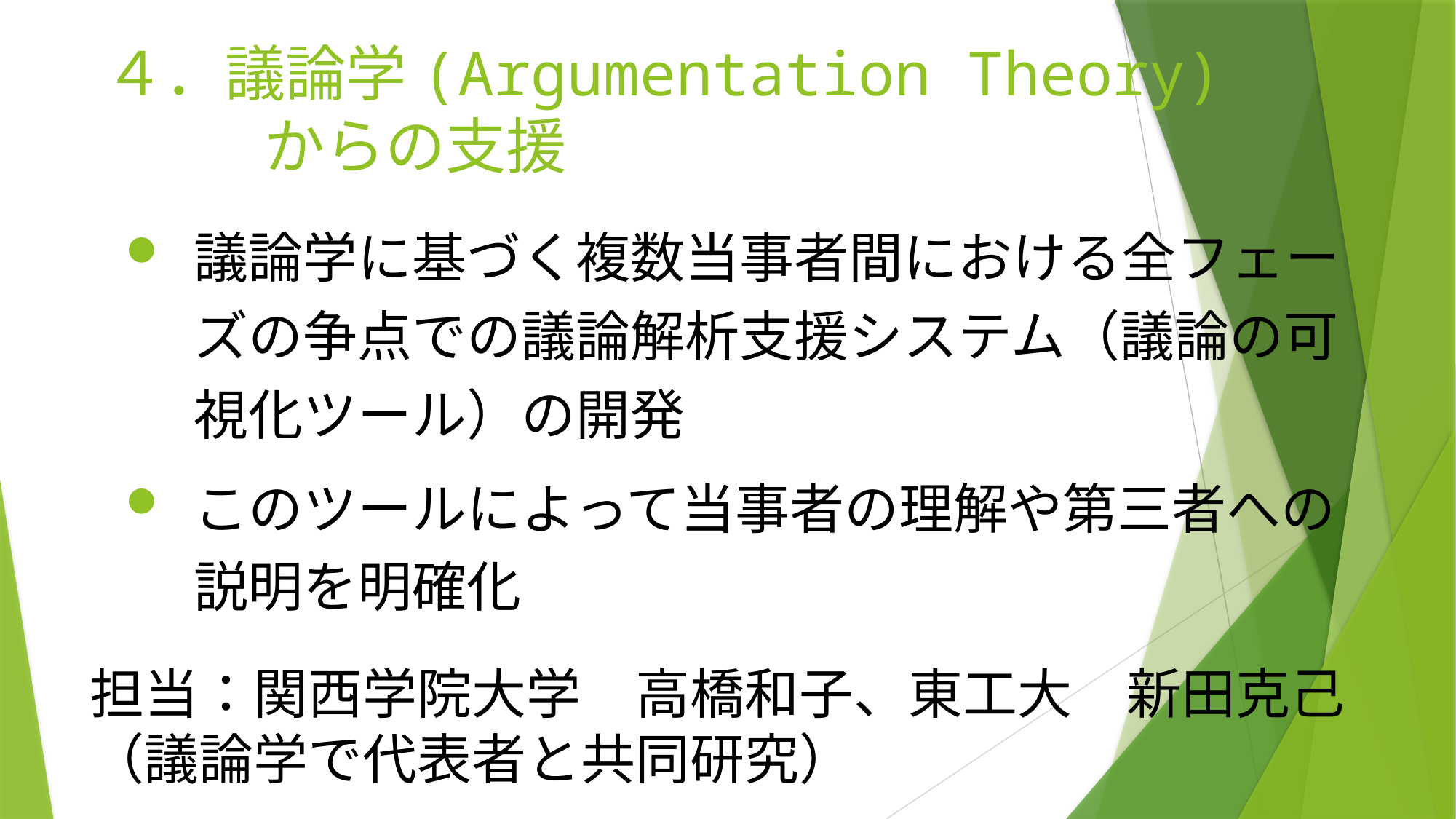

# ４．議論学(Argumentation Theory) からの支援
議論学に基づく複数当事者間における全フェーズの争点での議論解析支援システム（議論の可視化ツール）の開発
このツールによって当事者の理解や第三者への説明を明確化

担当：関西学院大学　高橋和子、東工大　新田克己
（議論学で代表者と共同研究）